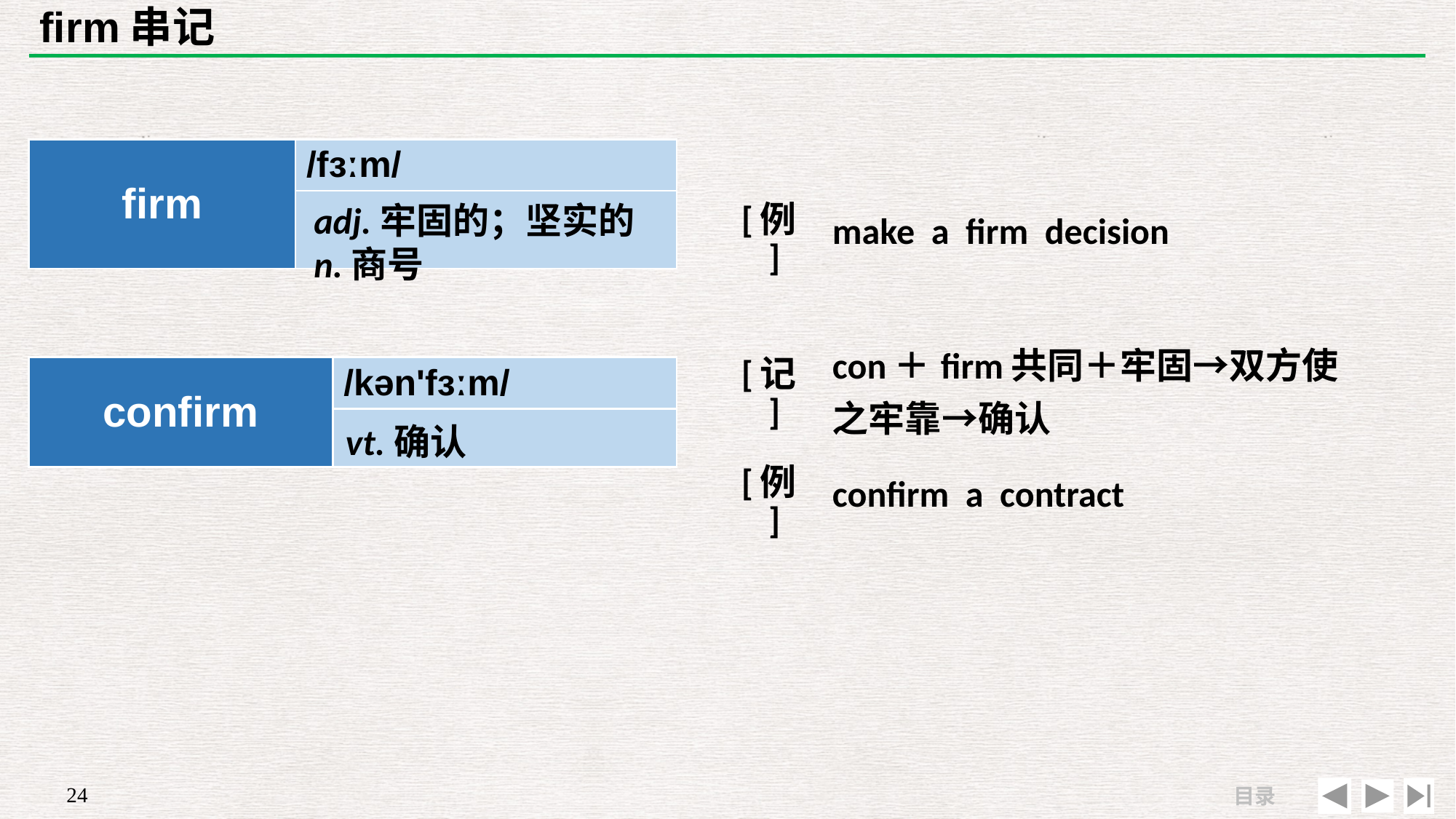

# firm串记

|  |  |
| --- | --- |
| [例] | make a firm decision |
| firm | /fɜːm/ |
| --- | --- |
|  |  |
adj.牢固的；坚实的
n.商号
| [记] | con＋firm共同＋牢固→双方使之牢靠→确认 |
| --- | --- |
| [例] | confirm a contract |
| confirm | /kən'fɜːm/ |
| --- | --- |
|  |  |
vt.确认